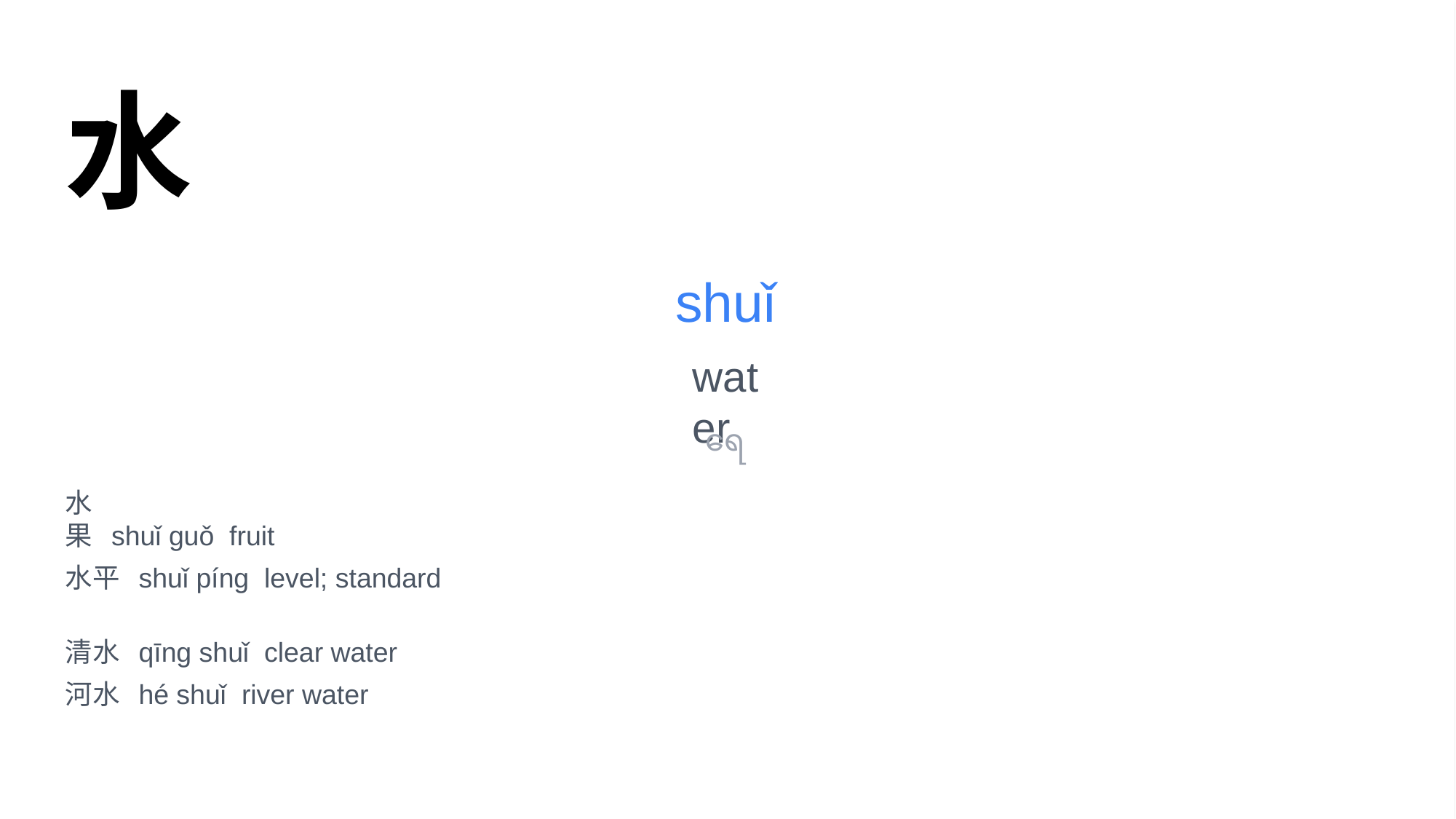

水
shuǐ
wat
er
ရေ
水
果  shuǐ guǒ  fruit
水平  shuǐ píng  level; standard
清水  qīng shuǐ  clear water
河水  hé shuǐ  river water